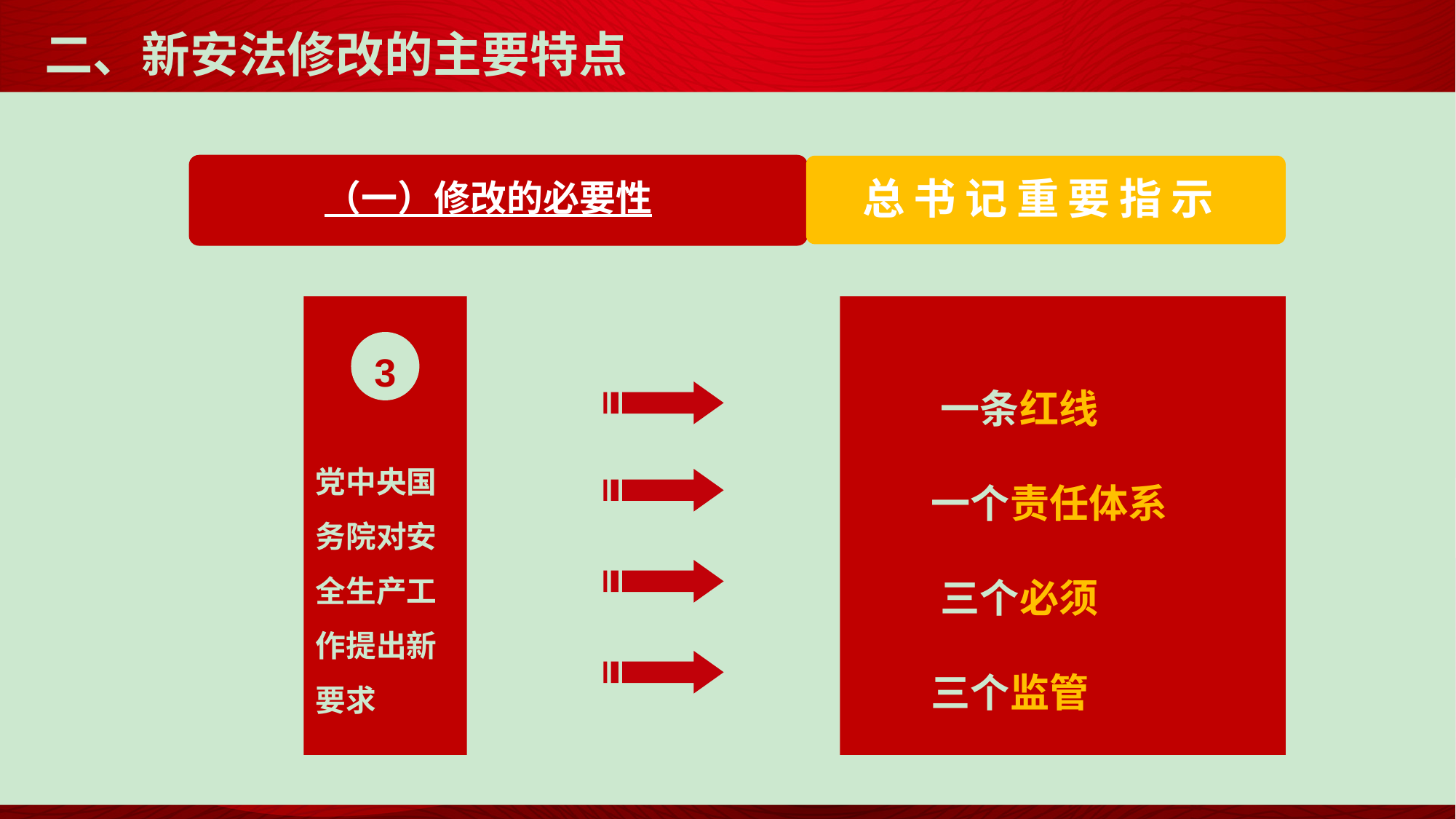

# 二、新安法修改的主要特点
（一）修改的必要性
总书记重要指示

党中央国务院对安全生产工作提出新要求
         一条红线
         一个责任体系
         三个必须
         三个监管
3